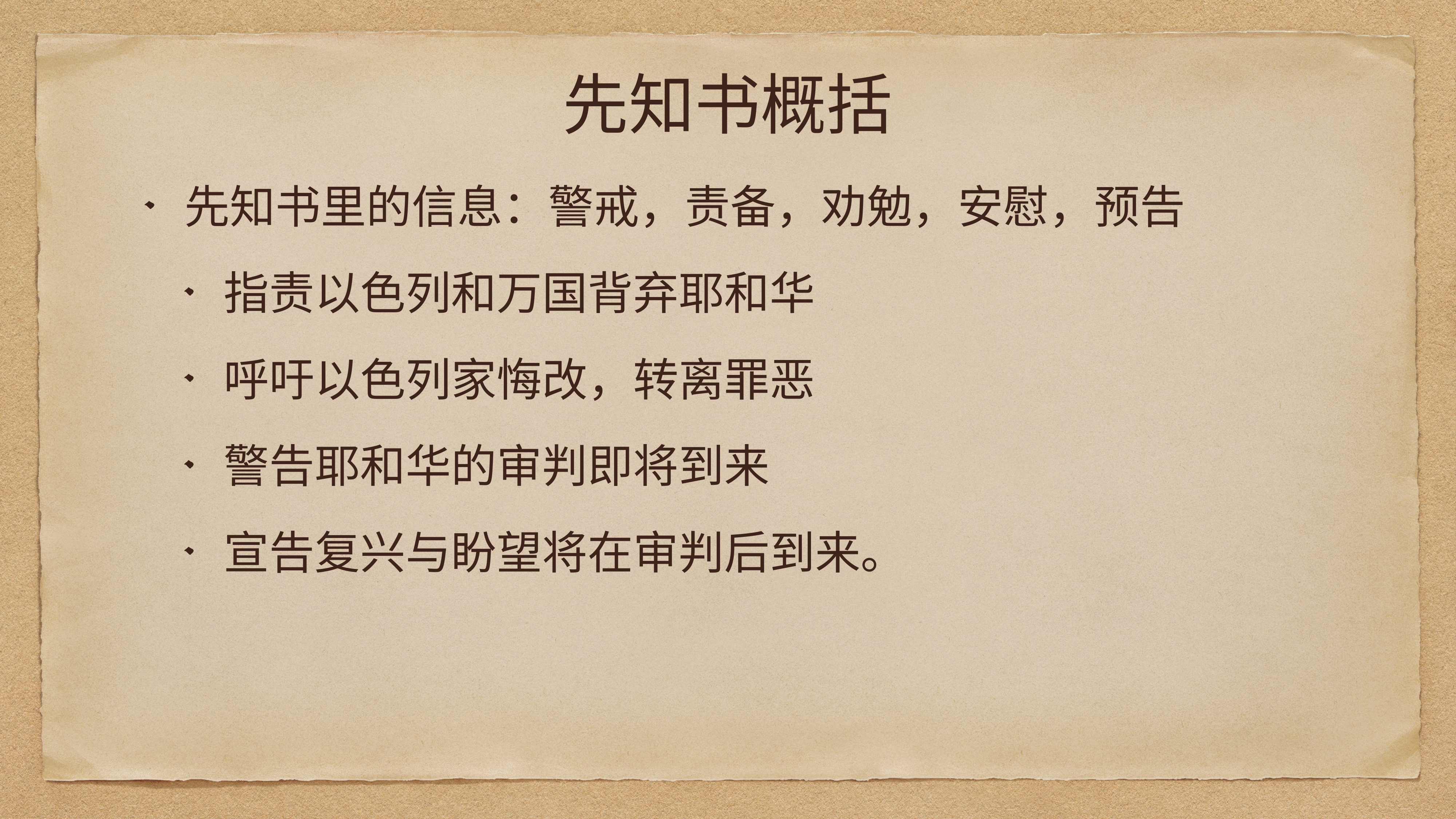

# 先知书概括
先知书里的信息：警戒，责备，劝勉，安慰，预告
指责以色列和万国背弃耶和华
呼吁以色列家悔改，转离罪恶
警告耶和华的审判即将到来
宣告复兴与盼望将在审判后到来。